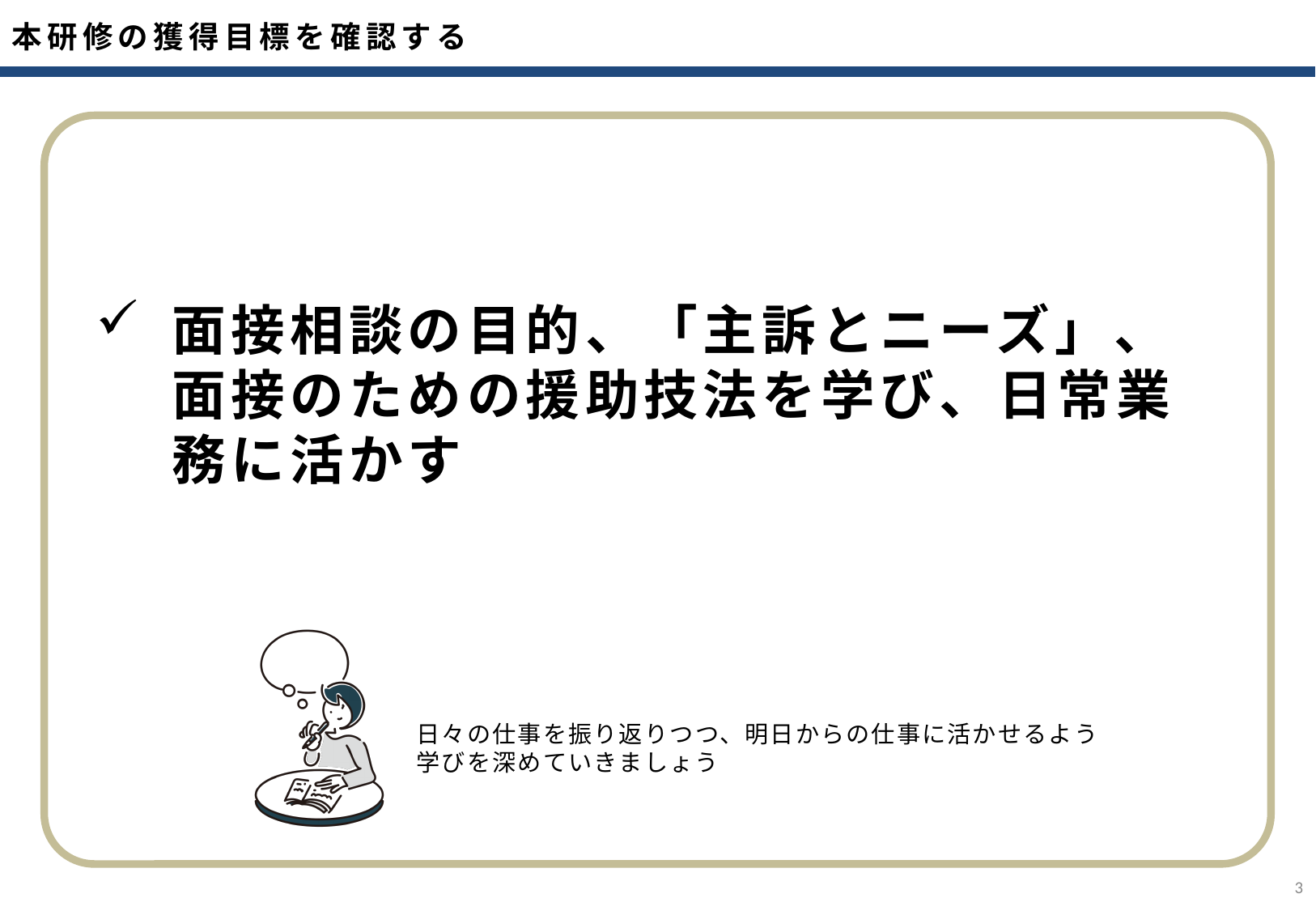

面接相談の目的、「主訴とニーズ」、面接のための援助技法を学び、日常業務に活かす
3